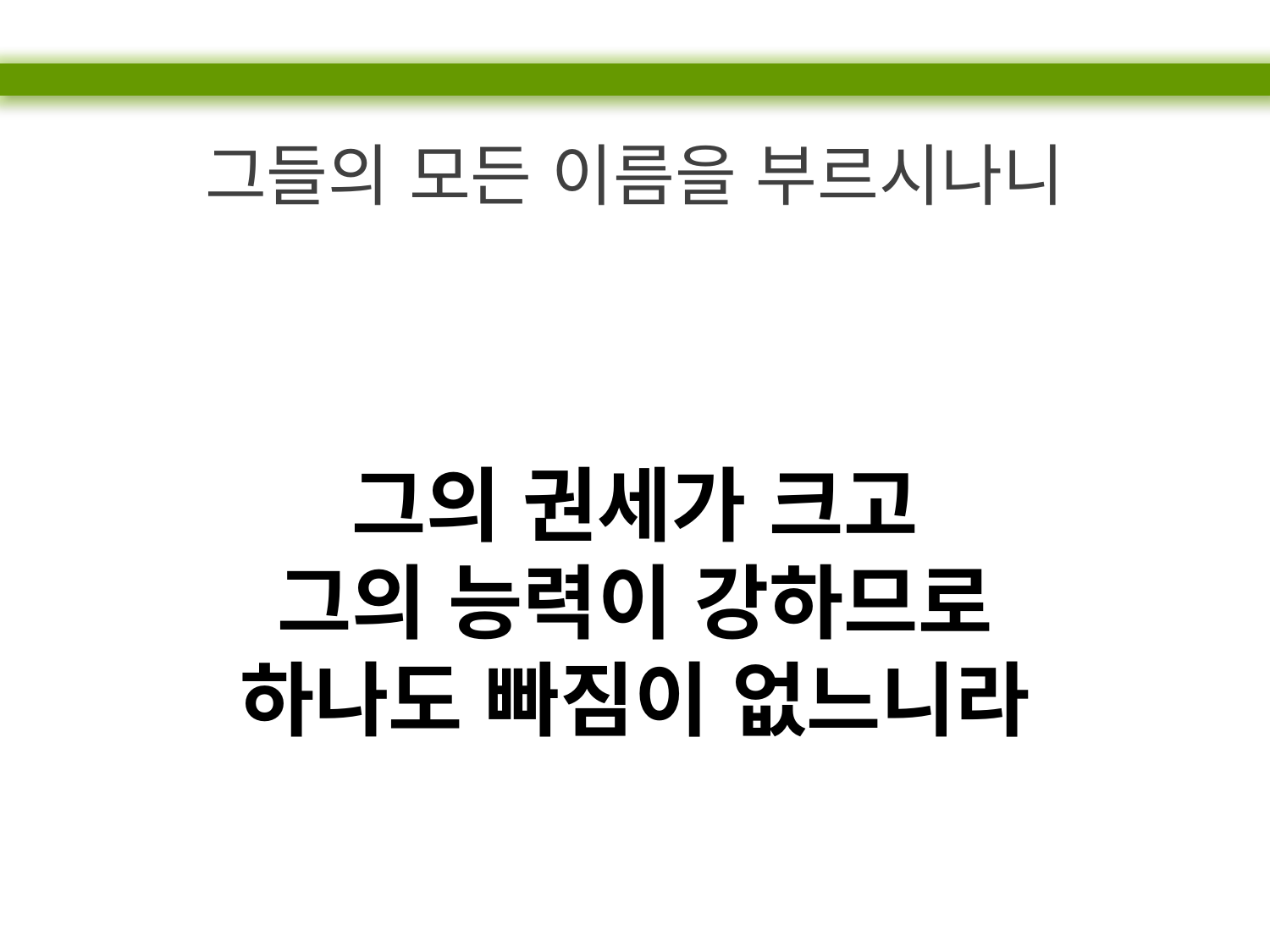

그들의 모든 이름을 부르시나니
그의 권세가 크고
그의 능력이 강하므로
하나도 빠짐이 없느니라